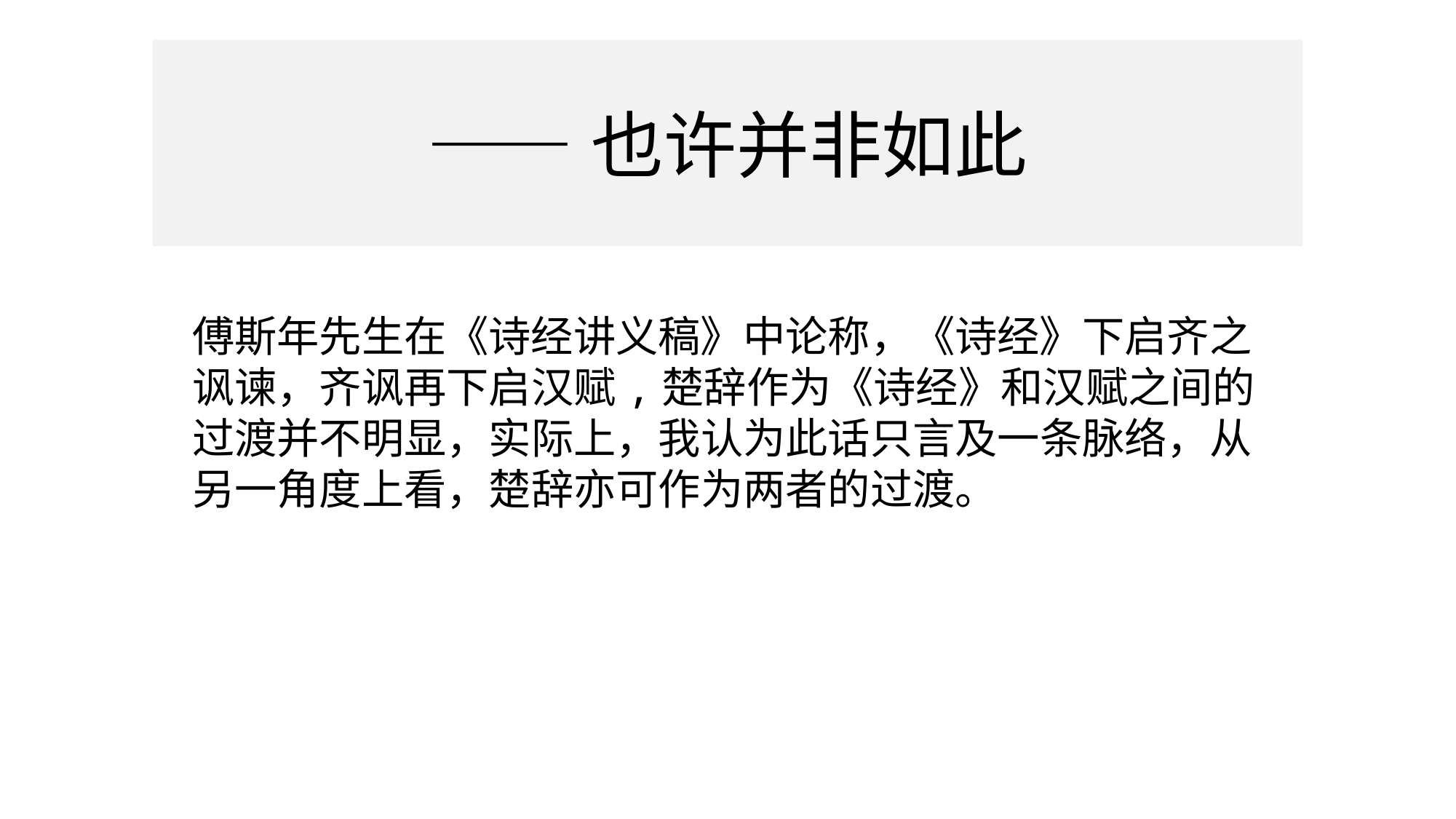

——也许并非如此
傅斯年先生在《诗经讲义稿》中论称，《诗经》下启齐之讽谏，齐讽再下启汉赋,楚辞作为《诗经》和汉赋之间的过渡并不明显，实际上，我认为此话只言及一条脉络，从另一角度上看，楚辞亦可作为两者的过渡。